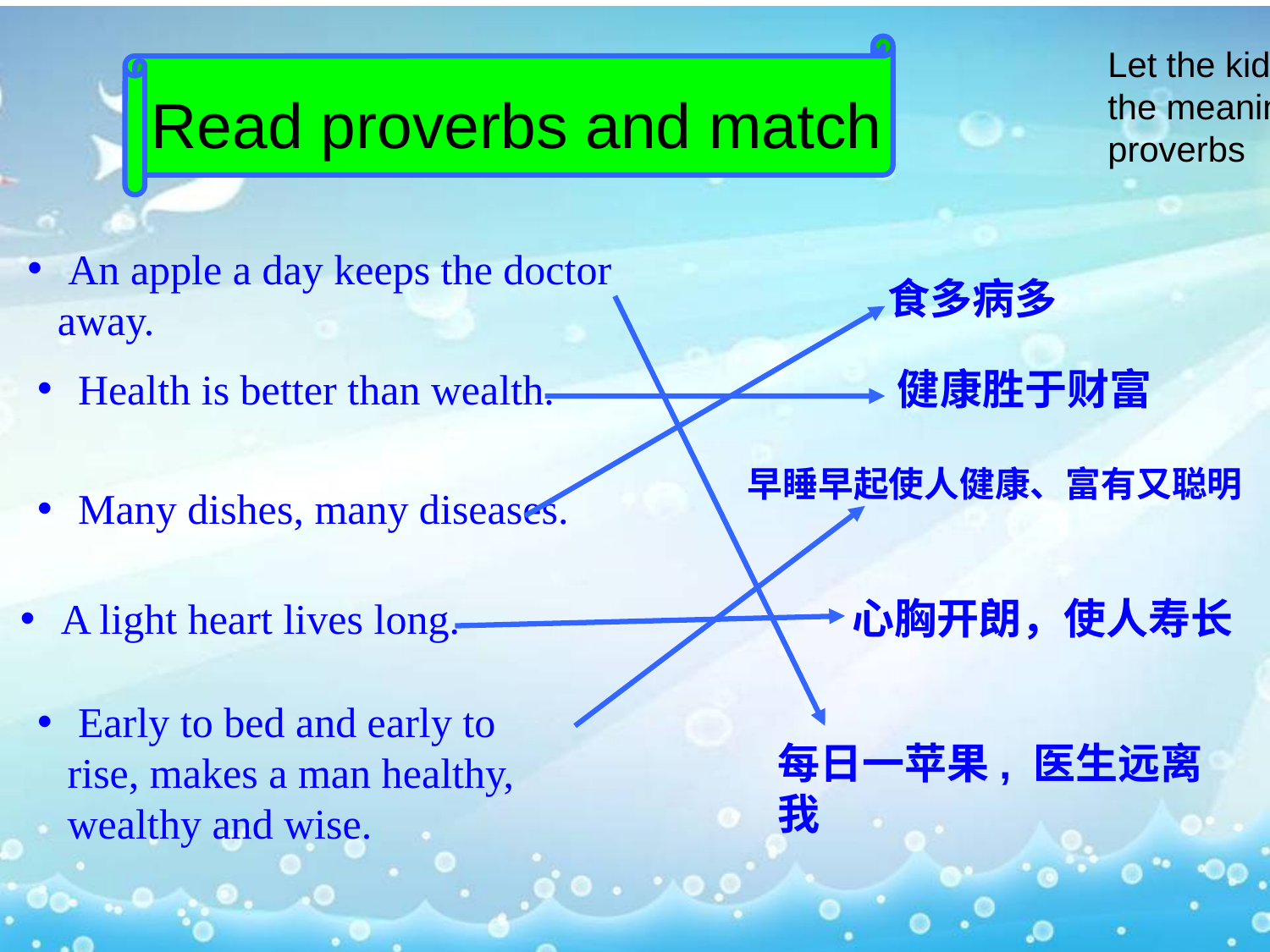

Let the kids discuss the meanings of the proverbs
Read proverbs and match
 An apple a day keeps the doctor away.
食多病多

 Health is better than wealth.
健康胜于财富

早睡早起使人健康、富有又聪明
 Many dishes, many diseases.

 A light heart lives long.
心胸开朗，使人寿长

 Early to bed and early to rise, makes a man healthy, wealthy and wise.
每日一苹果, 医生远离我